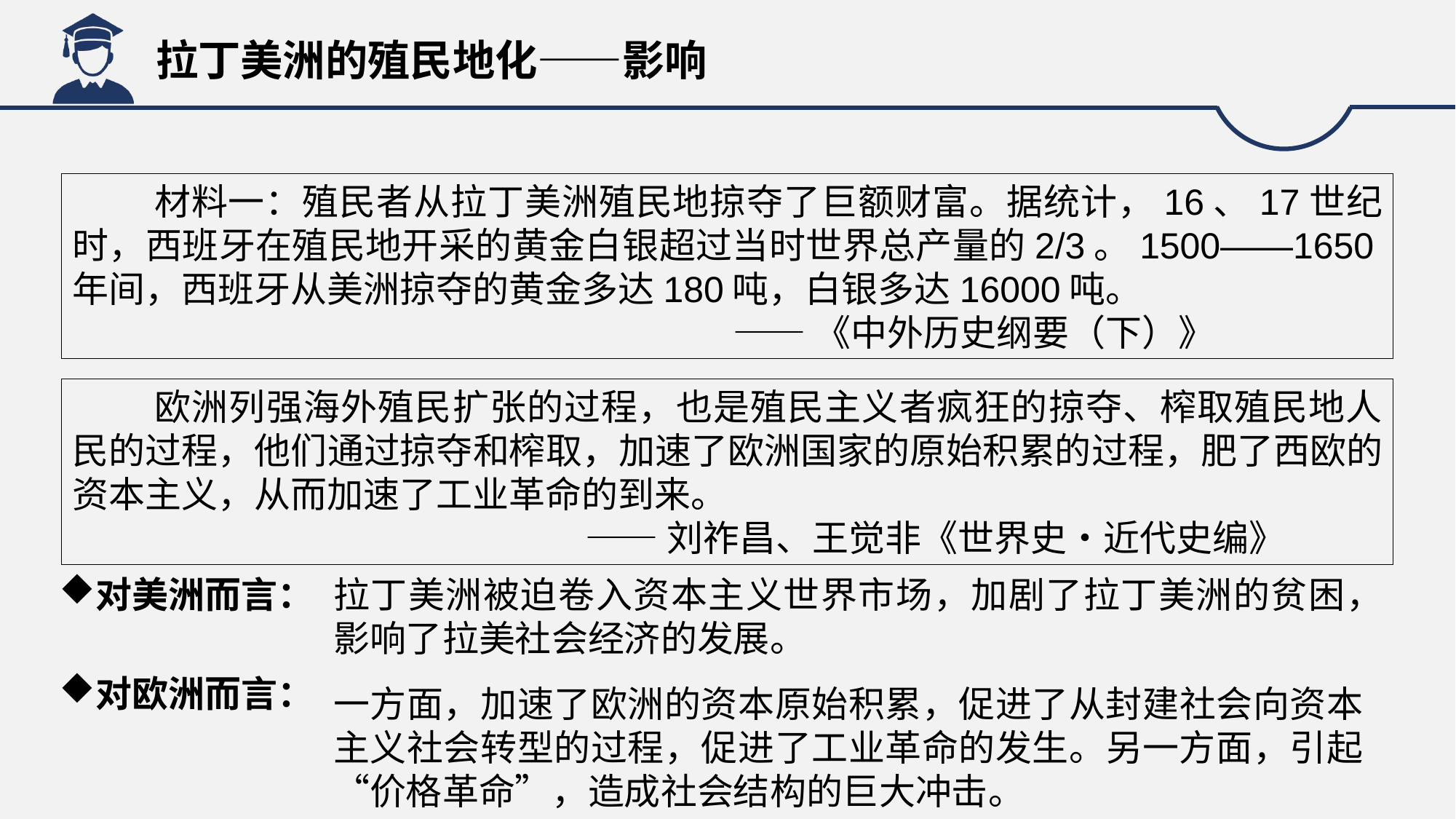

拉丁美洲的殖民地化——影响
  材料一：殖民者从拉丁美洲殖民地掠夺了巨额财富。据统计，16、17世纪时，西班牙在殖民地开采的黄金白银超过当时世界总产量的2/3。1500——1650年间，西班牙从美洲掠夺的黄金多达180吨，白银多达16000吨。
                                                                          ——《中外历史纲要（下）》
  欧洲列强海外殖民扩张的过程，也是殖民主义者疯狂的掠夺、榨取殖民地人民的过程，他们通过掠夺和榨取，加速了欧洲国家的原始积累的过程，肥了西欧的资本主义，从而加速了工业革命的到来。
                                                        ——刘祚昌、王觉非《世界史•近代史编》
对美洲而言：
拉丁美洲被迫卷入资本主义世界市场，加剧了拉丁美洲的贫困，影响了拉美社会经济的发展。
对欧洲而言：
一方面，加速了欧洲的资本原始积累，促进了从封建社会向资本主义社会转型的过程，促进了工业革命的发生。另一方面，引起“价格革命”，造成社会结构的巨大冲击。